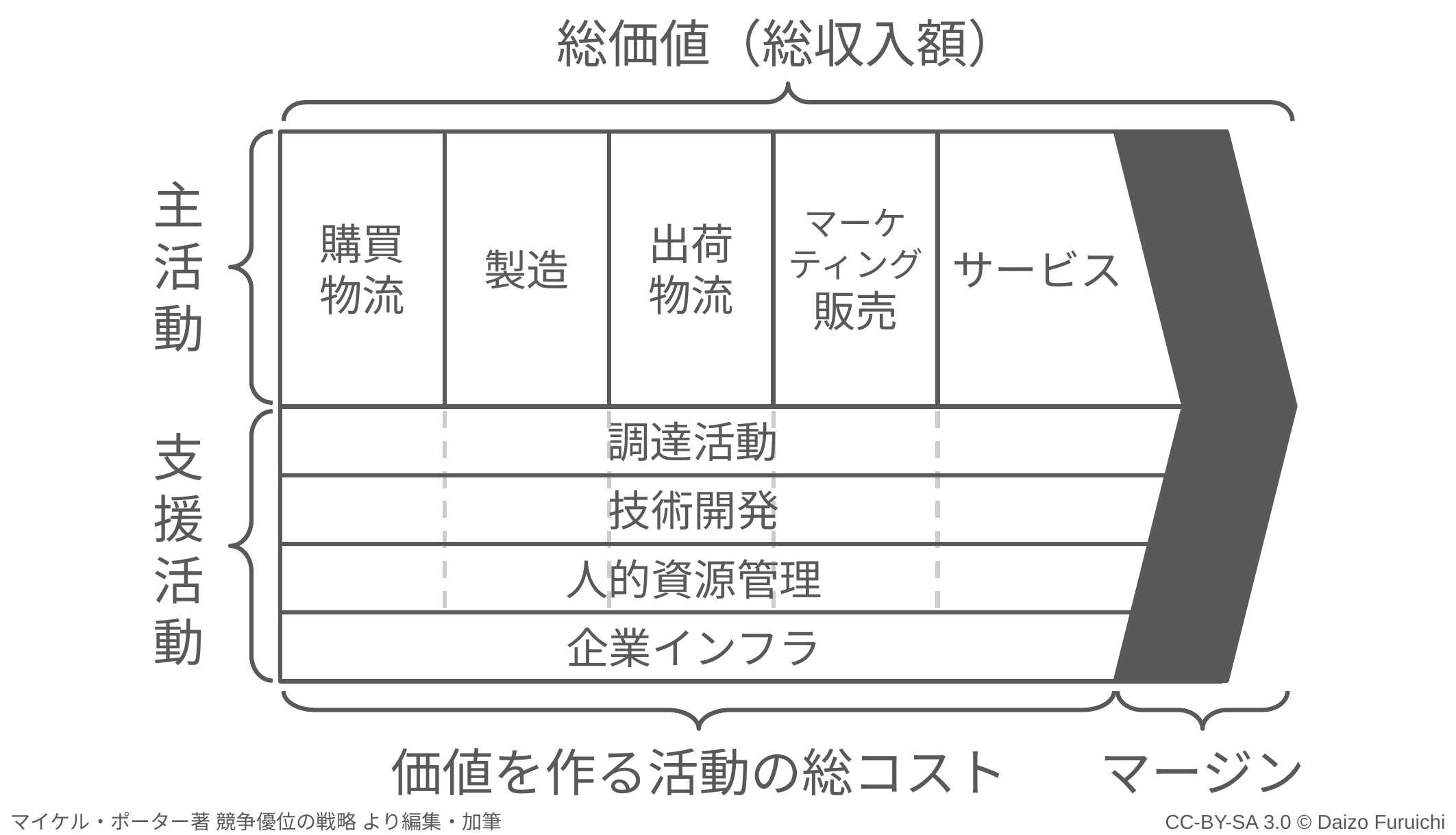

総価値（総収入額）

主
活
動
購買
物流
製造
出荷
物流
マーケ
ティング
販売
サービス

支
援
活
動
調達活動

技術開発

人的資源管理

企業インフラ

マージン
価値を作る活動の総コスト
マイケル・ポーター著 競争優位の戦略 より編集・加筆